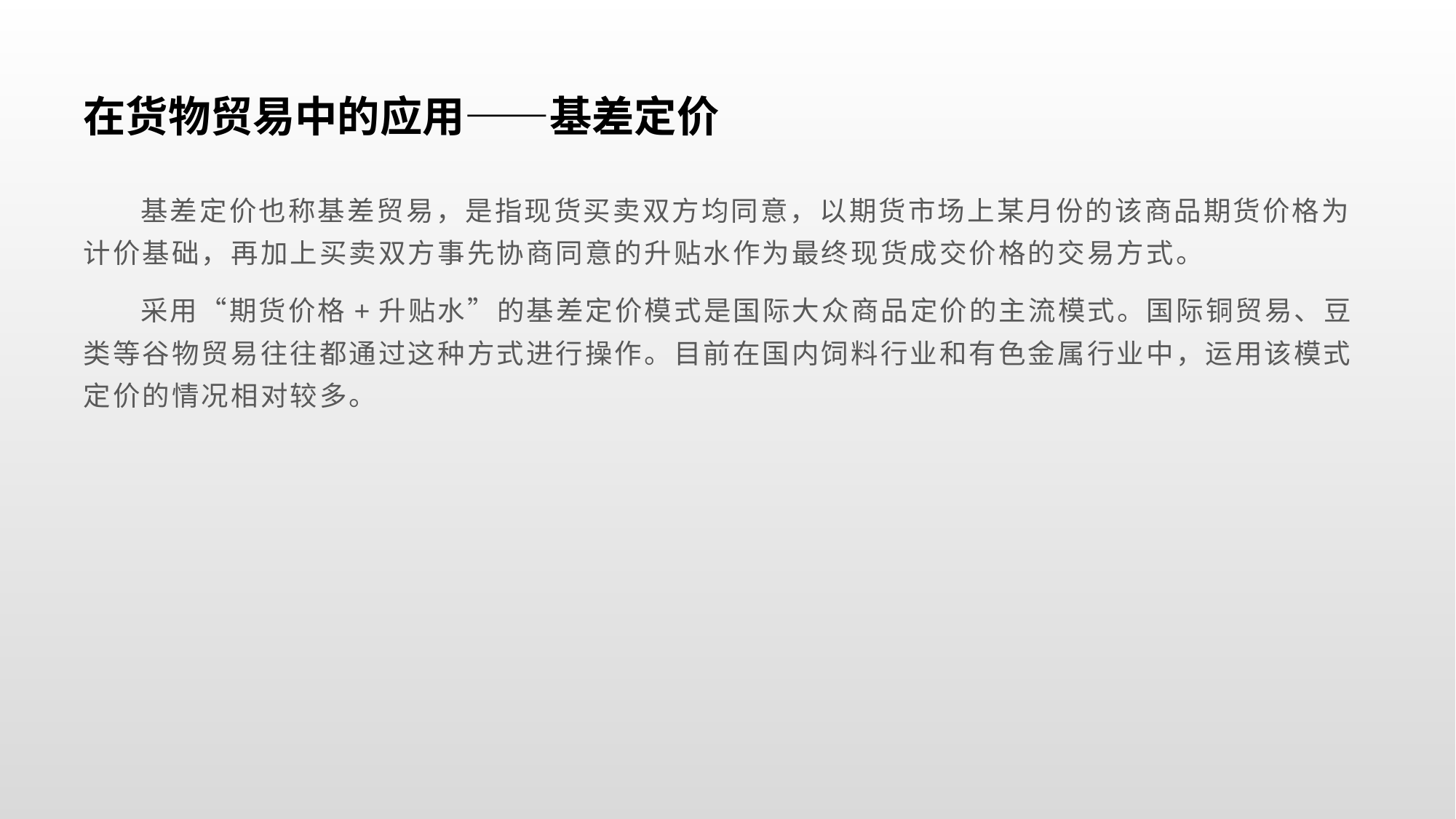

# 在货物贸易中的应用——基差定价
      基差定价也称基差贸易，是指现货买卖双方均同意，以期货市场上某月份的该商品期货价格为计价基础，再加上买卖双方事先协商同意的升贴水作为最终现货成交价格的交易方式。
      采用“期货价格+升贴水”的基差定价模式是国际大众商品定价的主流模式。国际铜贸易、豆类等谷物贸易往往都通过这种方式进行操作。目前在国内饲料行业和有色金属行业中，运用该模式定价的情况相对较多。